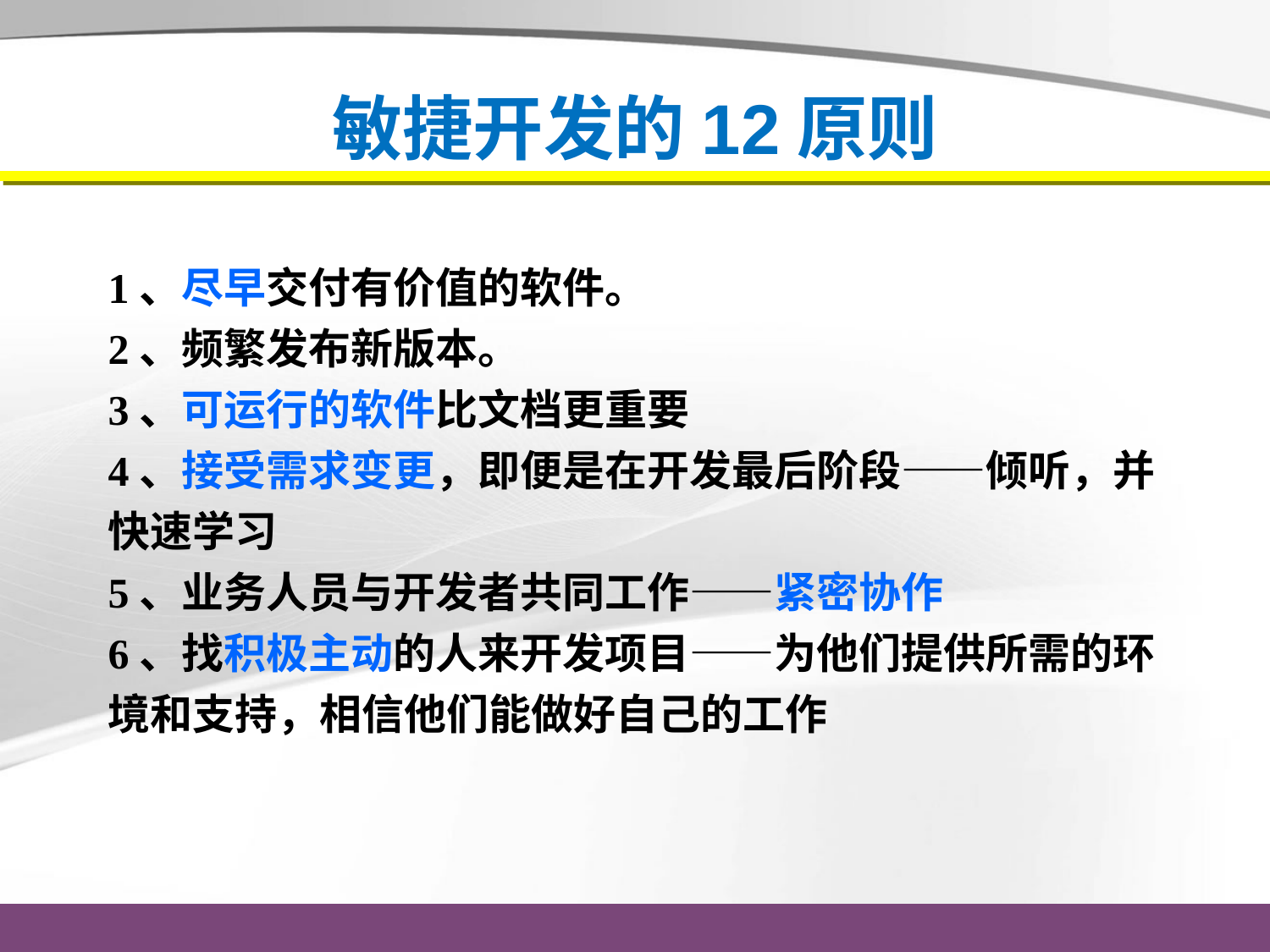

# 敏捷开发的12原则
1、尽早交付有价值的软件。
2、频繁发布新版本。
3、可运行的软件比文档更重要
4、接受需求变更，即便是在开发最后阶段——倾听，并快速学习
5、业务人员与开发者共同工作——紧密协作
6、找积极主动的人来开发项目——为他们提供所需的环境和支持，相信他们能做好自己的工作